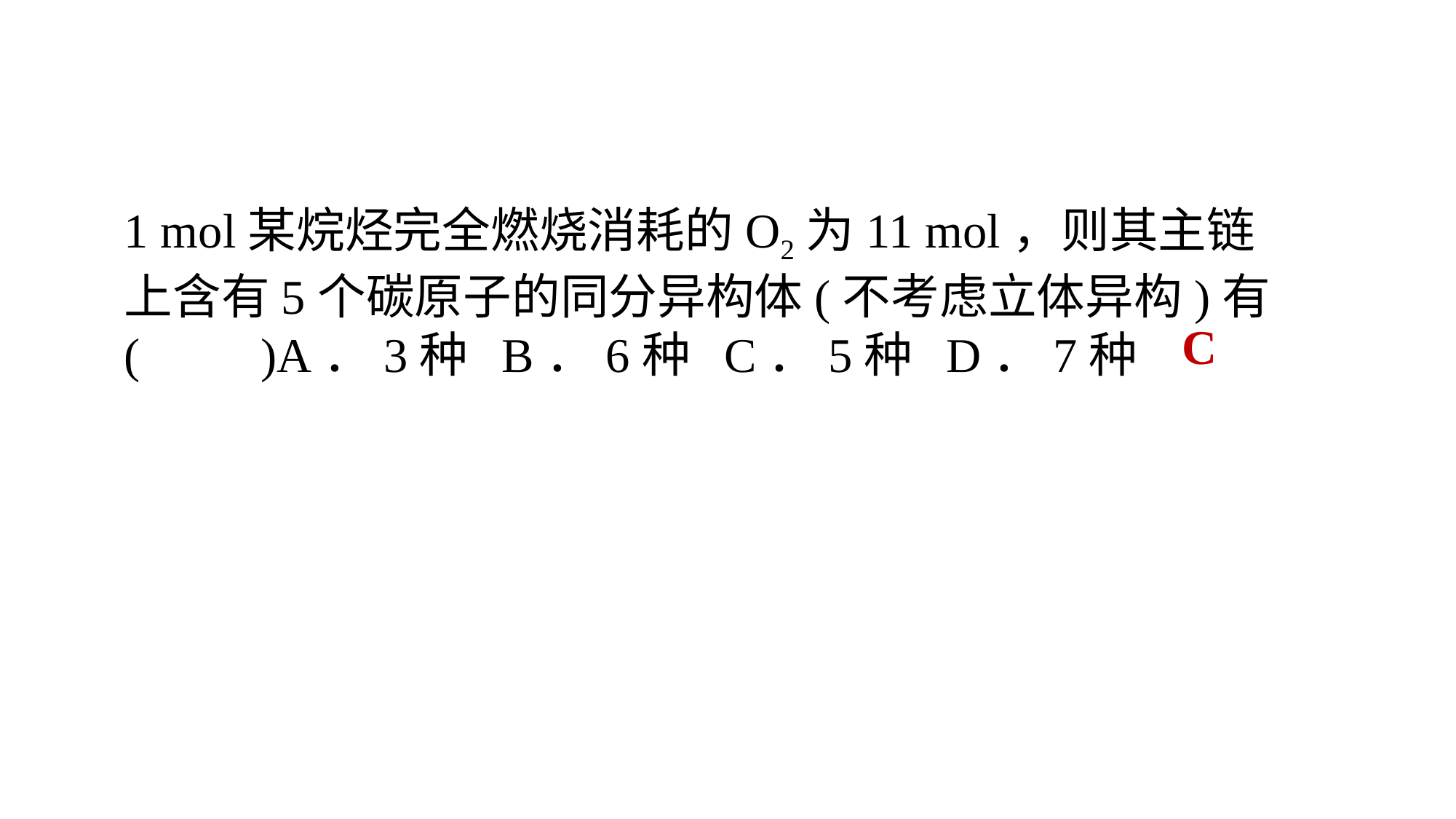

1 mol某烷烃完全燃烧消耗的O2为11 mol，则其主链上含有5个碳原子的同分异构体(不考虑立体异构)有(　　)A．3种  B．6种  C．5种  D．7种

C